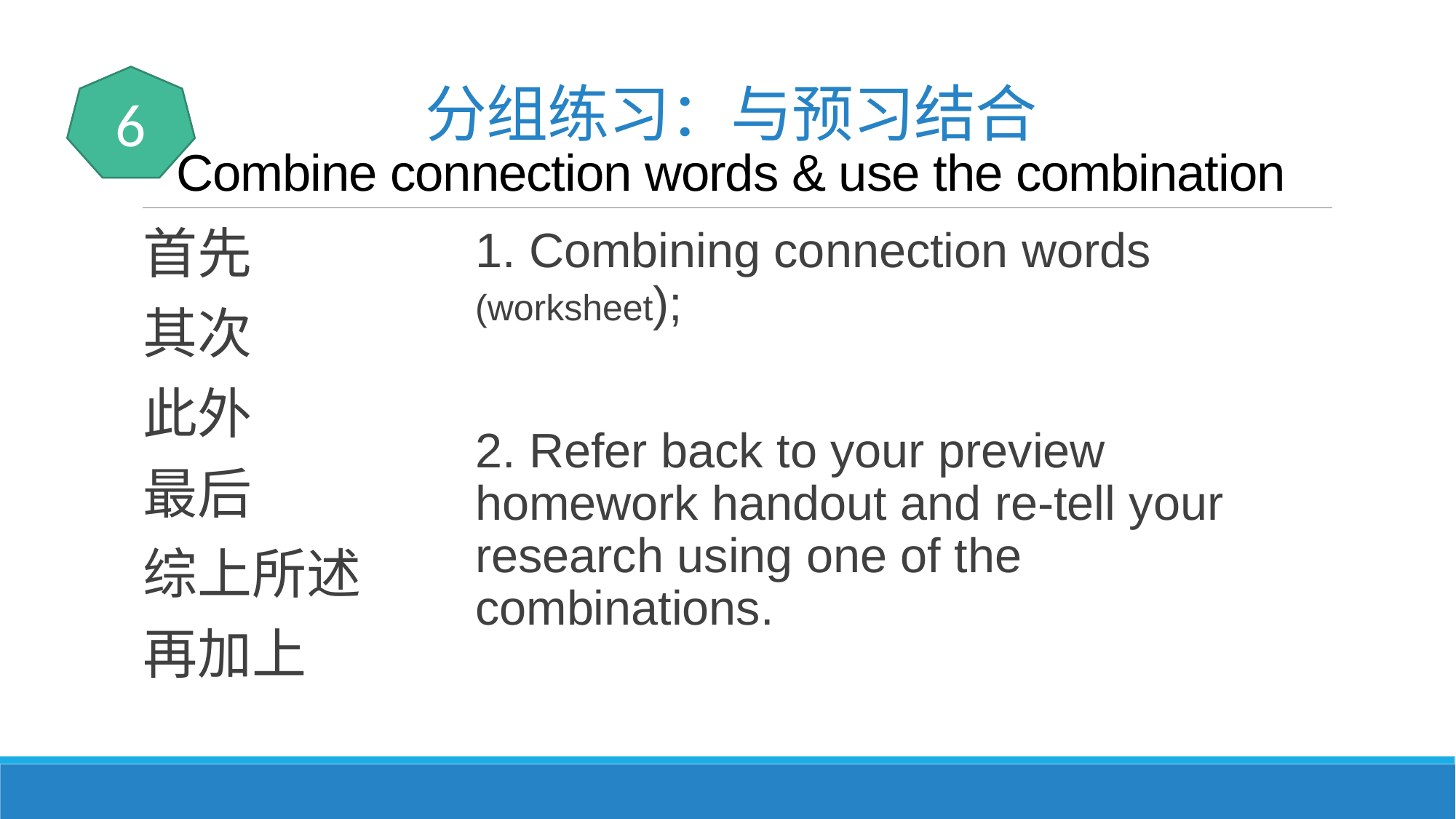

# 分组练习：与预习结合 Combine connection words & use the combination
6
首先
其次
此外
最后
综上所述
再加上
1. Combining connection words (worksheet);

2. Refer back to your preview homework handout and re-tell your research using one of the combinations.